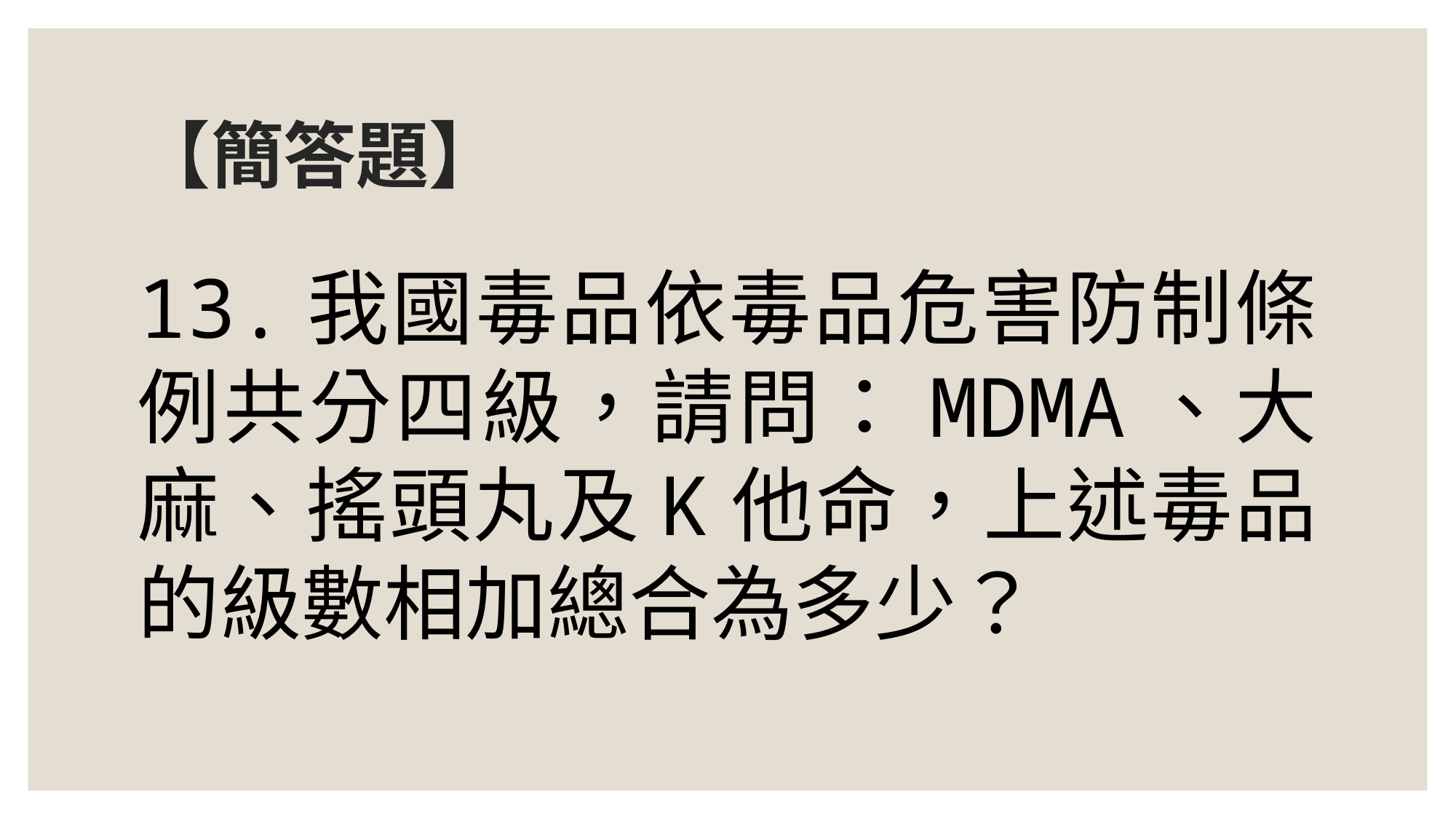

# 【簡答題】
13.我國毒品依毒品危害防制條例共分四級，請問：MDMA、大麻、搖頭丸及K他命，上述毒品的級數相加總合為多少？